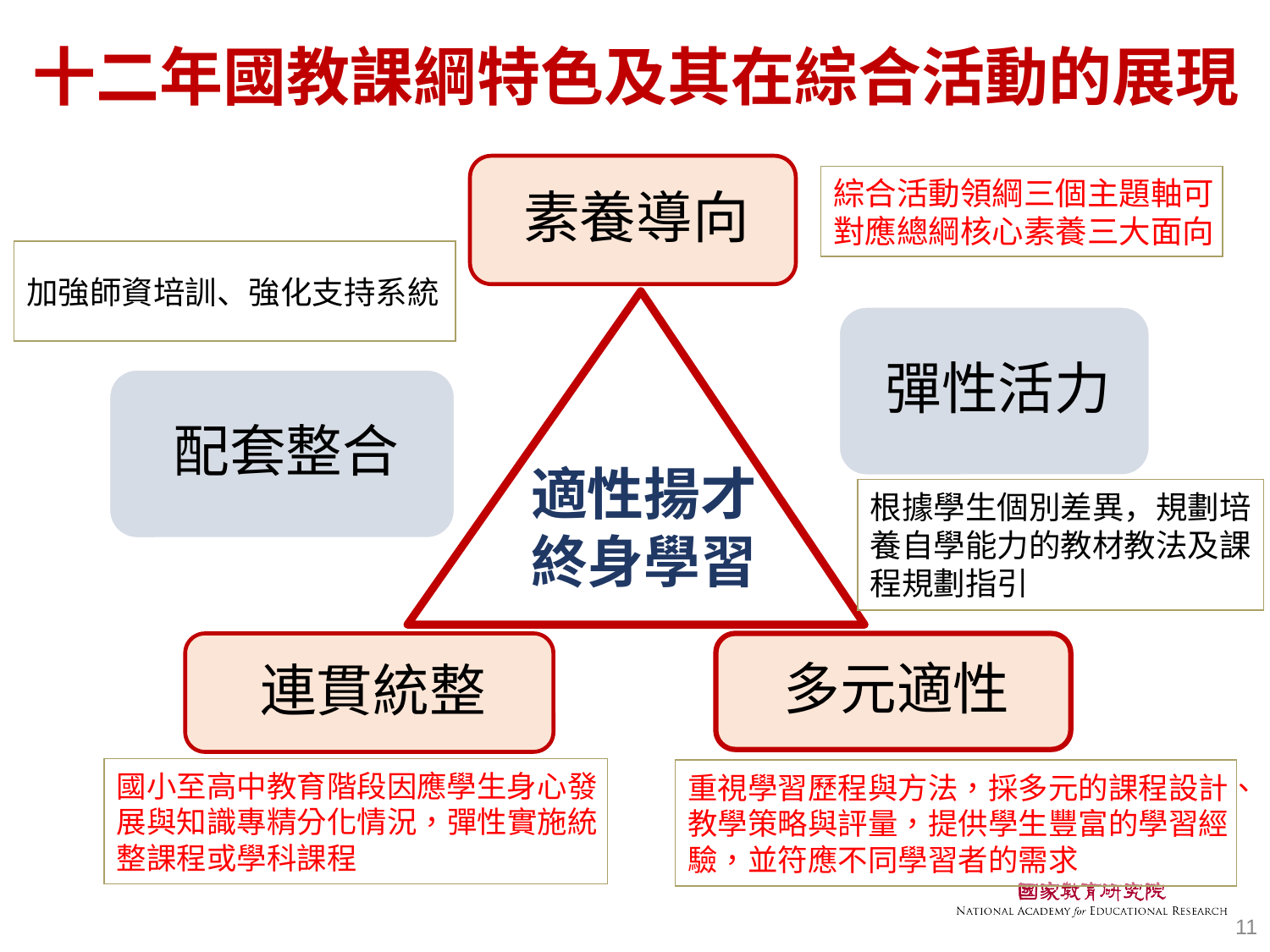

十二年國教課綱特色及其在綜合活動的展現

素養導向

彈性活力
配套整合
連貫統整
多元適性
綜合活動領綱三個主題軸可
對應總綱核心素養三大面向
加強師資培訓、強化支持系統

適性揚才
終身學習
根據學生個別差異，規劃培
養自學能力的教材教法及課
程規劃指引
國小至高中教育階段因應學生身心發
展與知識專精分化情況，彈性實施統
整課程或學科課程
重視學習歷程與方法，採多元的課程設計、
教學策略與評量，提供學生豐富的學習經
驗，並符應不同學習者的需求
11